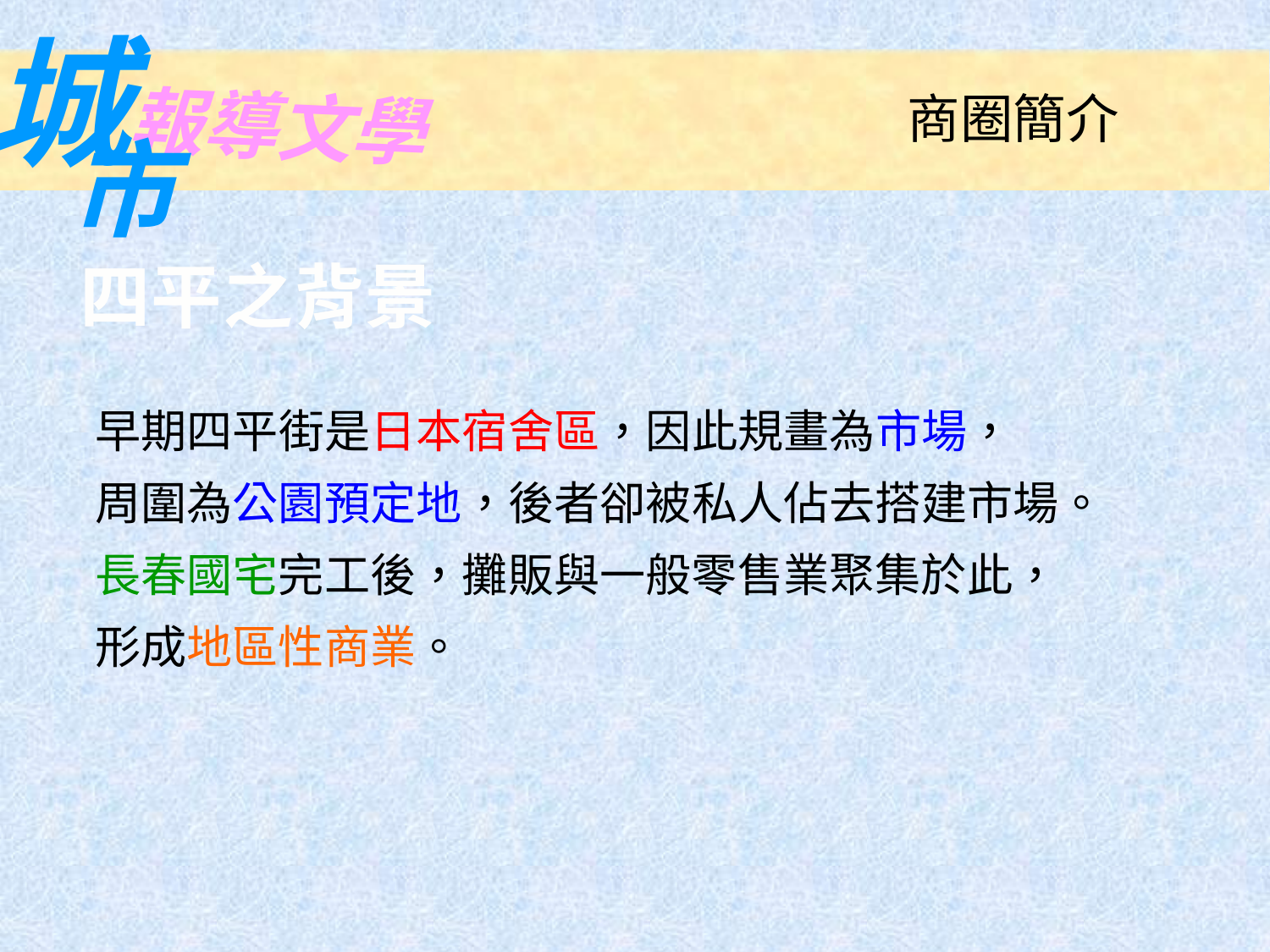

城

報導文學
市
商圈簡介
四平之背景
早期四平街是日本宿舍區，因此規畫為市場，

周圍為公園預定地，後者卻被私人佔去搭建市場。

長春國宅完工後，攤販與一般零售業聚集於此，

形成地區性商業。